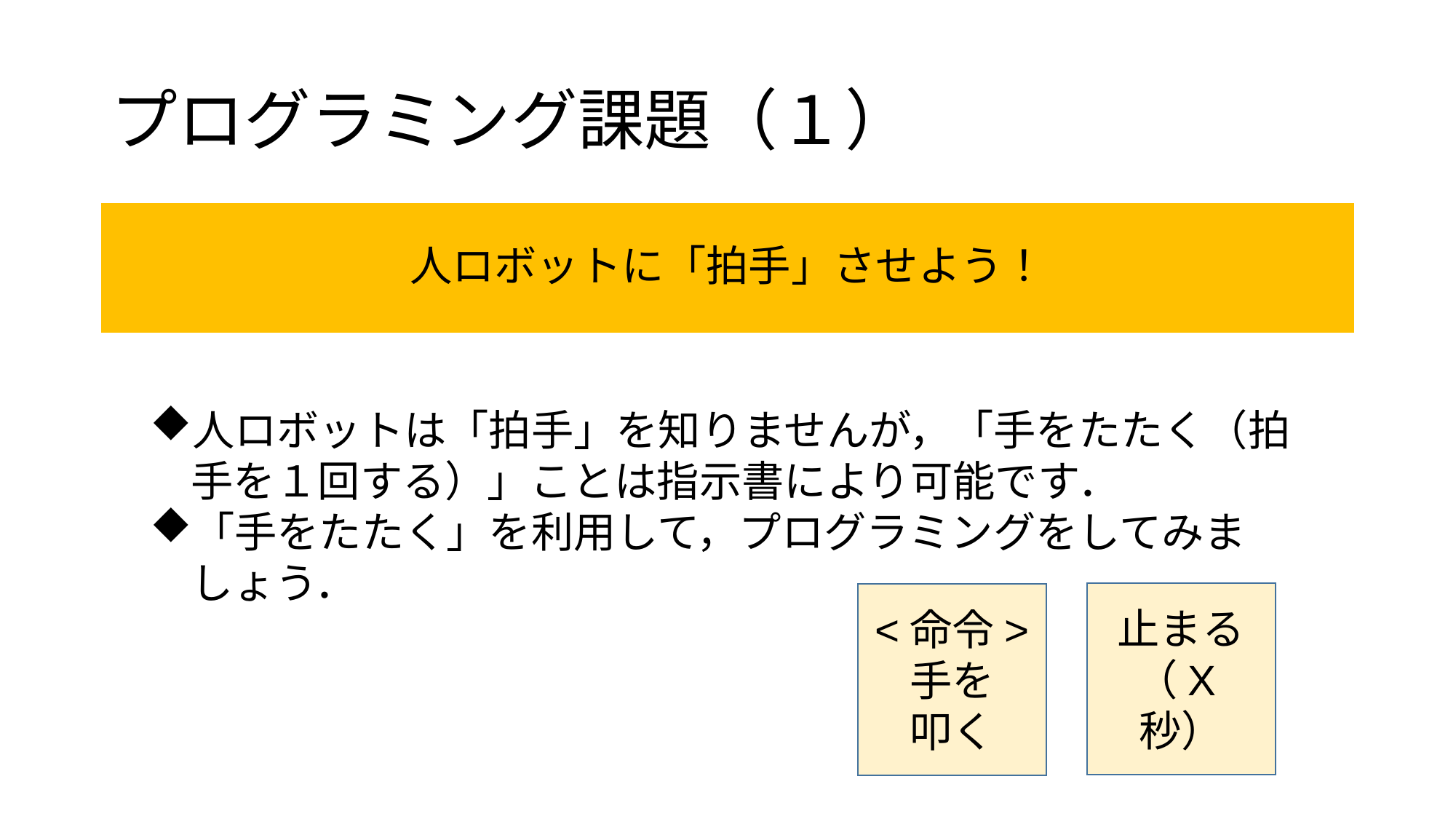

# プログラミング課題（１）
人ロボットに「拍手」させよう！
人ロボットは「拍手」を知りませんが，「手をたたく（拍手を１回する）」ことは指示書により可能です．
「手をたたく」を利用して，プログラミングをしてみましょう．
止まる
（X秒）
<命令>
手を
叩く